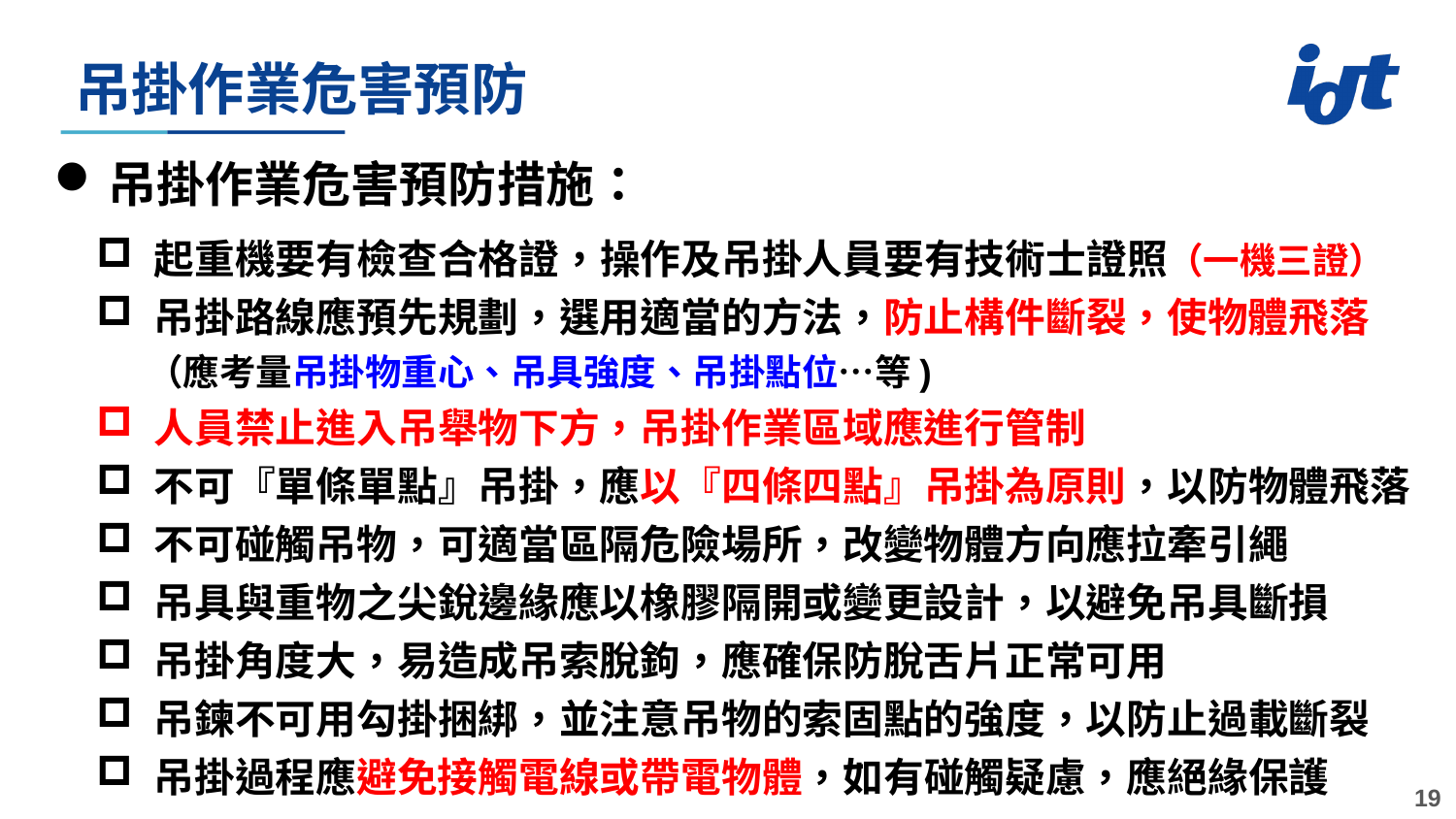

# 吊掛作業危害預防
吊掛作業危害預防措施：
起重機要有檢查合格證，操作及吊掛人員要有技術士證照（一機三證）
吊掛路線應預先規劃，選用適當的方法，防止構件斷裂，使物體飛落
     （應考量吊掛物重心、吊具強度、吊掛點位…等)
人員禁止進入吊舉物下方，吊掛作業區域應進行管制
不可『單條單點』吊掛，應以『四條四點』吊掛為原則，以防物體飛落
不可碰觸吊物，可適當區隔危險場所，改變物體方向應拉牽引繩
吊具與重物之尖銳邊緣應以橡膠隔開或變更設計，以避免吊具斷損
吊掛角度大，易造成吊索脫鉤，應確保防脫舌片正常可用
吊鍊不可用勾掛捆綁，並注意吊物的索固點的強度，以防止過載斷裂
吊掛過程應避免接觸電線或帶電物體，如有碰觸疑慮，應絕緣保護
19